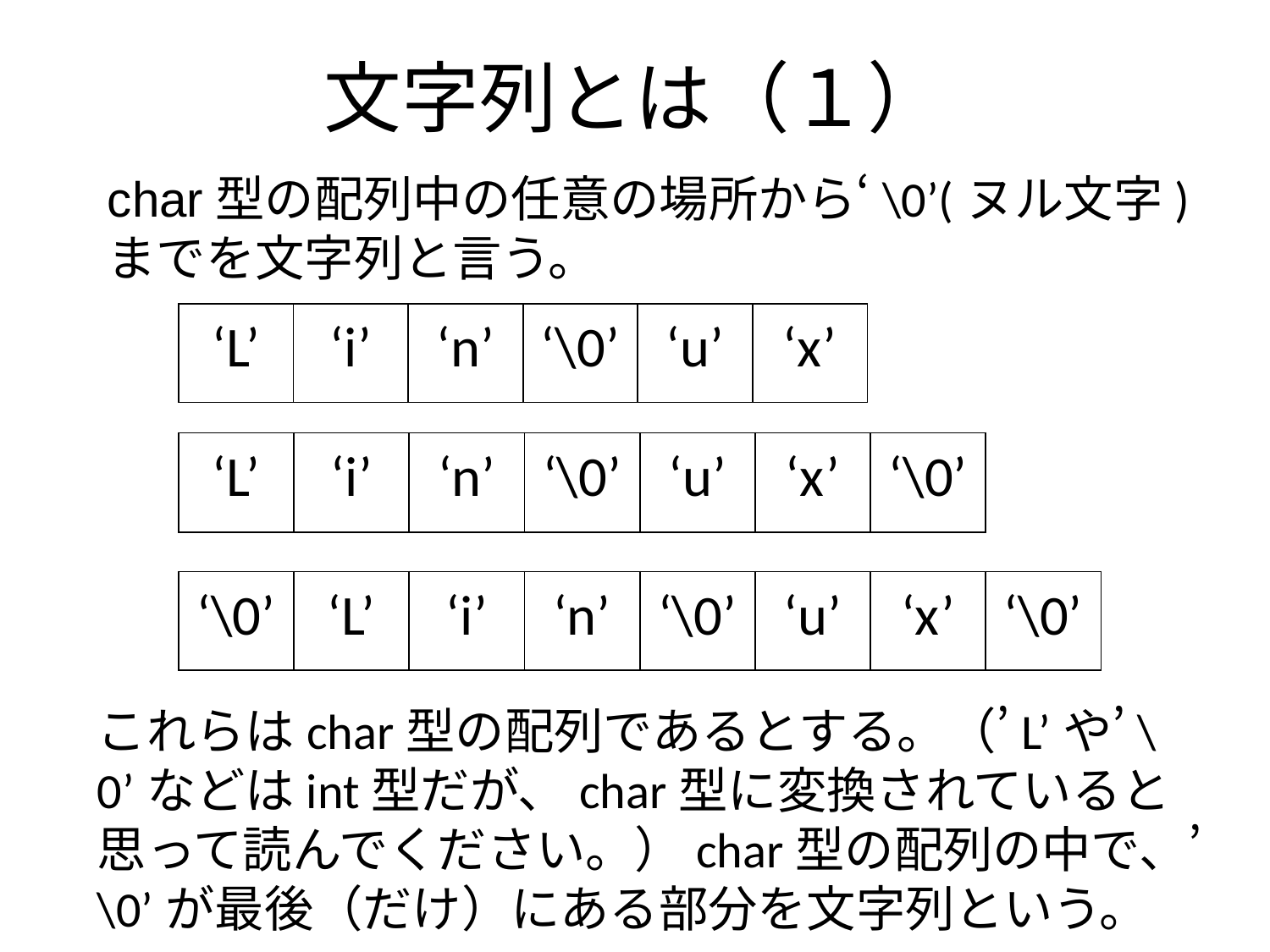

# 文字列とは（１）
char型の配列中の任意の場所から‘\0’(ヌル文字)までを文字列と言う。
| ‘L’ | ‘i’ | ‘n’ | ‘\0’ | ‘u’ | ‘x’ |
| --- | --- | --- | --- | --- | --- |
| ‘L’ | ‘i’ | ‘n’ | ‘\0’ | ‘u’ | ‘x’ | ‘\0’ |
| --- | --- | --- | --- | --- | --- | --- |
| ‘\0’ | ‘L’ | ‘i’ | ‘n’ | ‘\0’ | ‘u’ | ‘x’ | ‘\0’ |
| --- | --- | --- | --- | --- | --- | --- | --- |
これらはchar型の配列であるとする。（’L’や’\0’などはint型だが、char型に変換されていると思って読んでください。）char型の配列の中で、’\0’が最後（だけ）にある部分を文字列という。